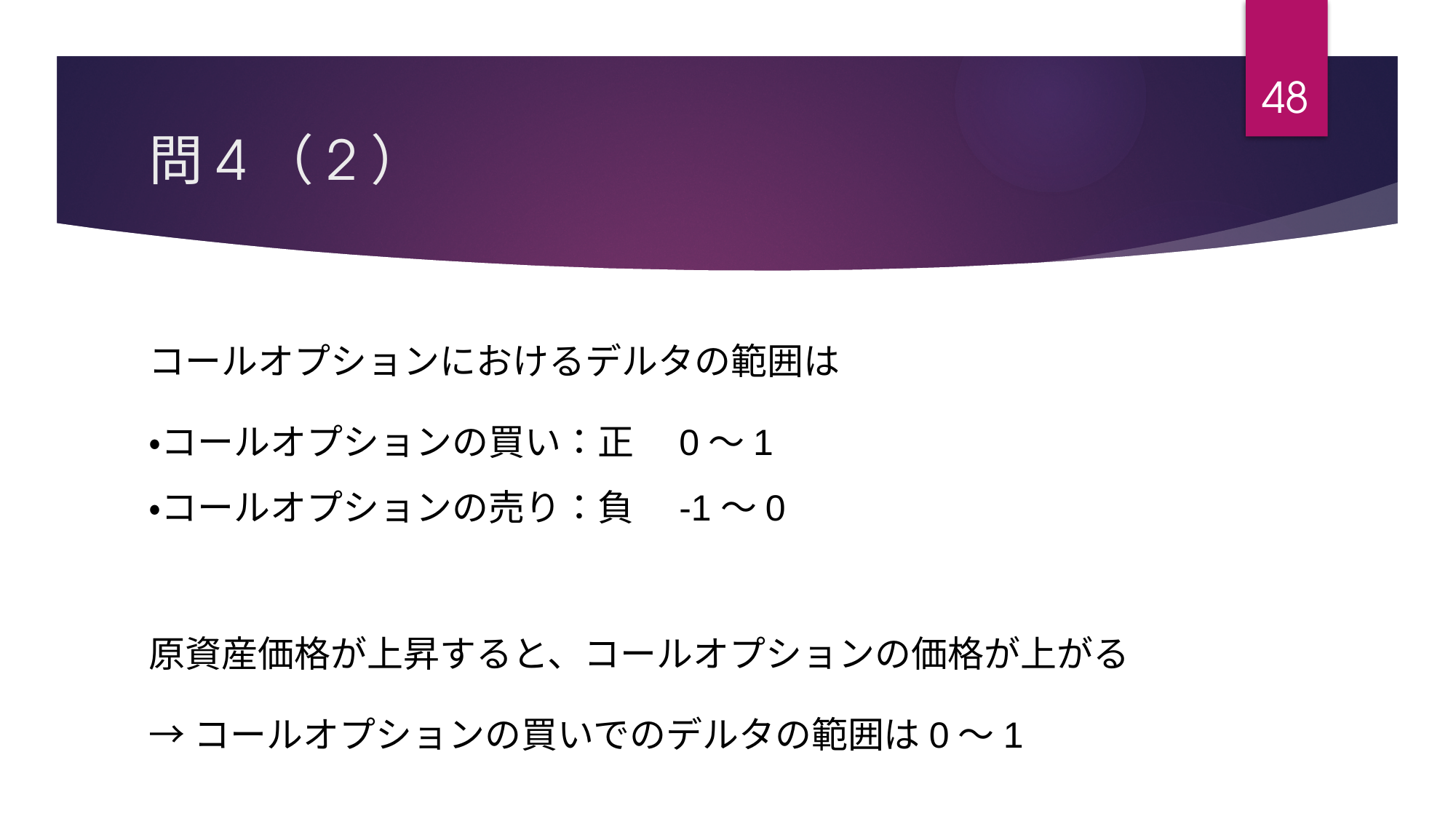

48
# 問4（2）
コールオプションにおけるデルタの範囲は
・コールオプションの買い：正　0～1
・コールオプションの売り：負　-1～0
原資産価格が上昇すると、コールオプションの価格が上がる
→コールオプションの買いでのデルタの範囲は0～1